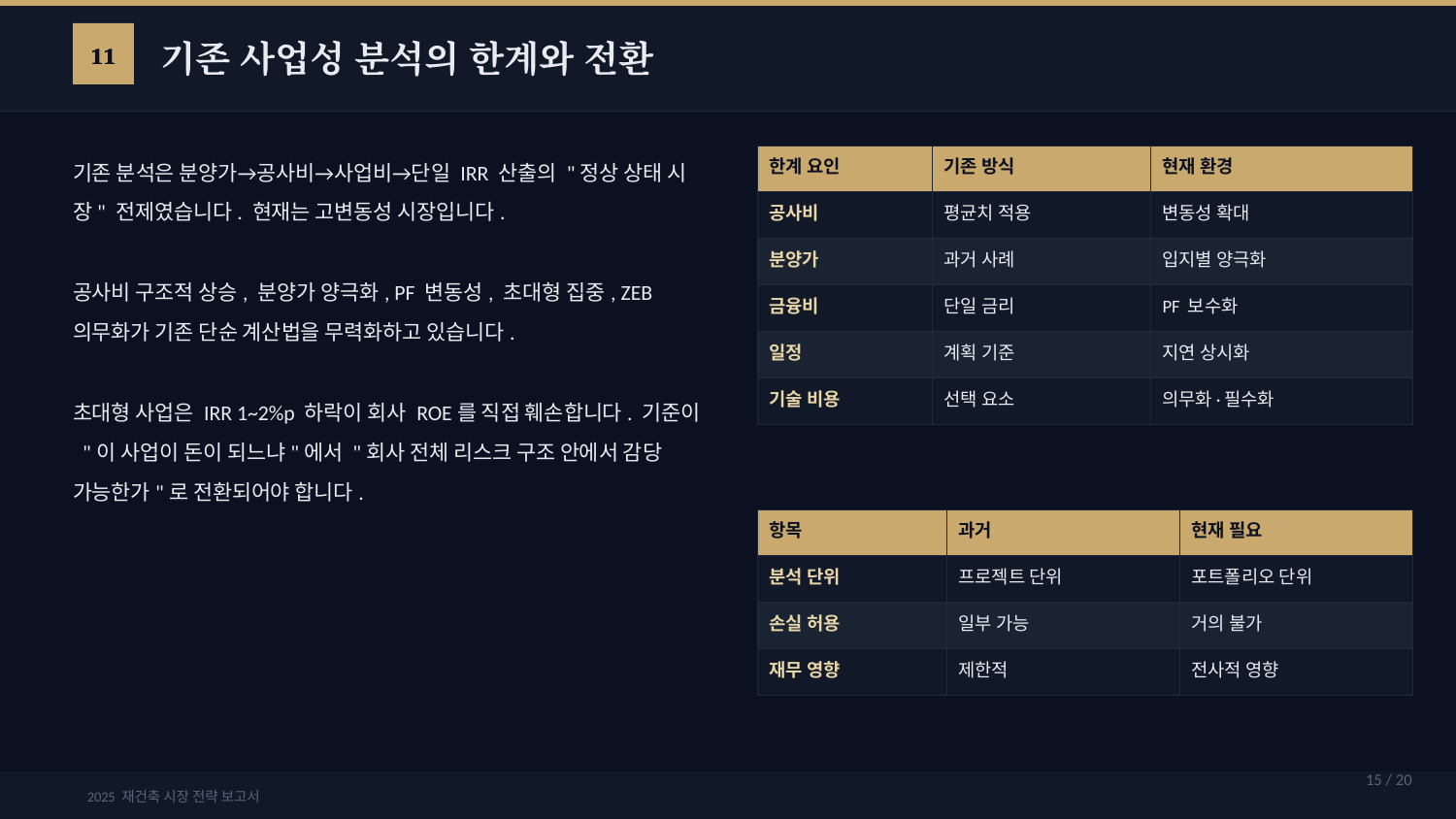

기존 사업성 분석의 한계와 전환

11

기존 분석은 분양가→공사비→사업비→단일 IRR 산출의 "정상 상태 시장" 전제였습니다. 현재는 고변동성 시장입니다.
| 한계 요인 | 기존 방식 | 현재 환경 |
| --- | --- | --- |
| 공사비 | 평균치 적용 | 변동성 확대 |
| 분양가 | 과거 사례 | 입지별 양극화 |
| 금융비 | 단일 금리 | PF 보수화 |
| 일정 | 계획 기준 | 지연 상시화 |
| 기술 비용 | 선택 요소 | 의무화·필수화 |
공사비 구조적 상승, 분양가 양극화, PF 변동성, 초대형 집중, ZEB 의무화가 기존 단순 계산법을 무력화하고 있습니다.
초대형 사업은 IRR 1~2%p 하락이 회사 ROE를 직접 훼손합니다. 기준이 "이 사업이 돈이 되느냐"에서 "회사 전체 리스크 구조 안에서 감당 가능한가"로 전환되어야 합니다.
| 항목 | 과거 | 현재 필요 |
| --- | --- | --- |
| 분석 단위 | 프로젝트 단위 | 포트폴리오 단위 |
| 손실 허용 | 일부 가능 | 거의 불가 |
| 재무 영향 | 제한적 | 전사적 영향 |
15 / 20

2025 재건축 시장 전략 보고서